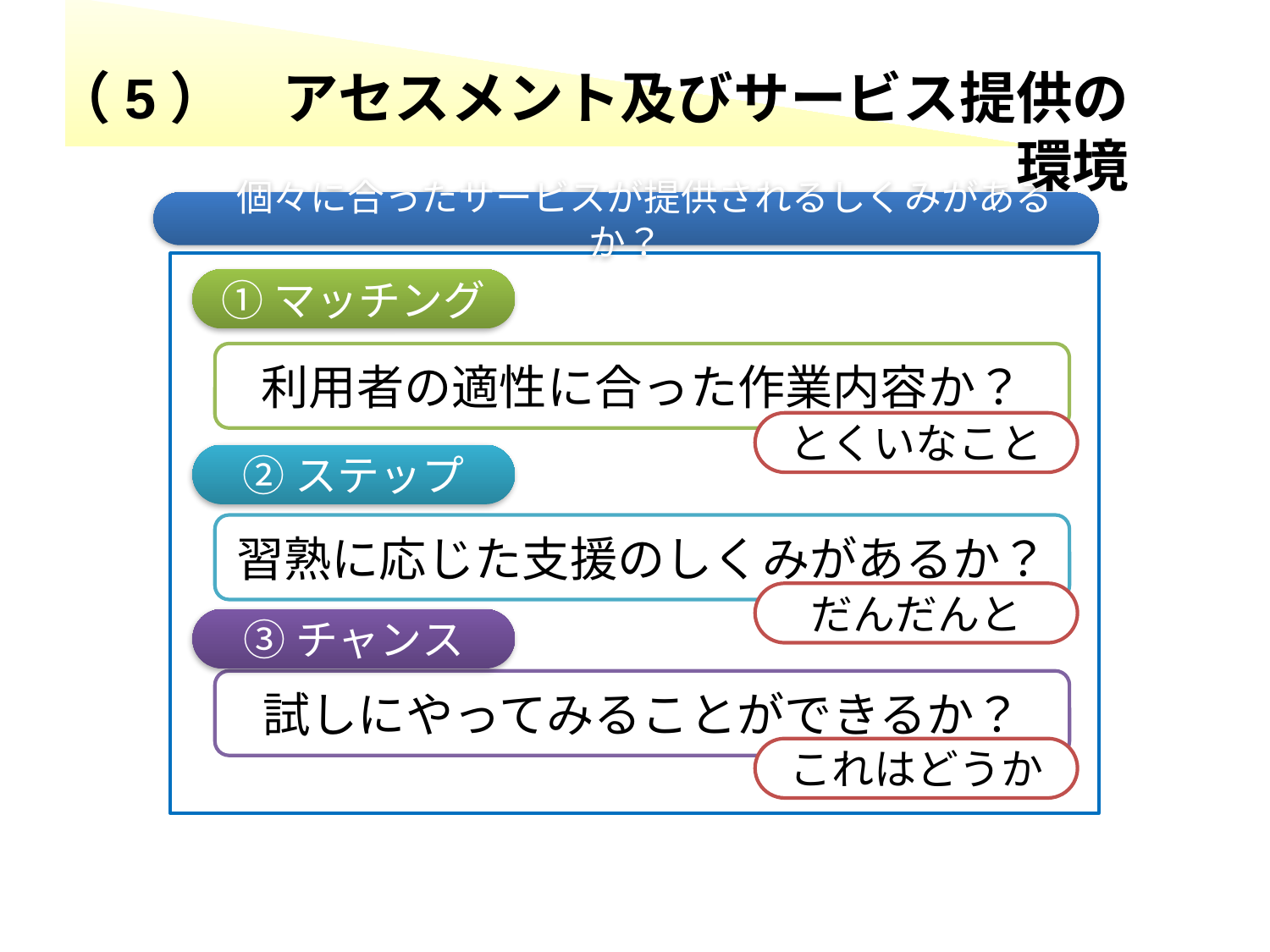

（5）　アセスメント及びサービス提供の環境
　個々に合ったサービスが提供されるしくみがあるか？

①マッチング
利用者の適性に合った作業内容か？
とくいなこと
②ステップ
習熟に応じた支援のしくみがあるか？
だんだんと
③チャンス
試しにやってみることができるか？
これはどうか